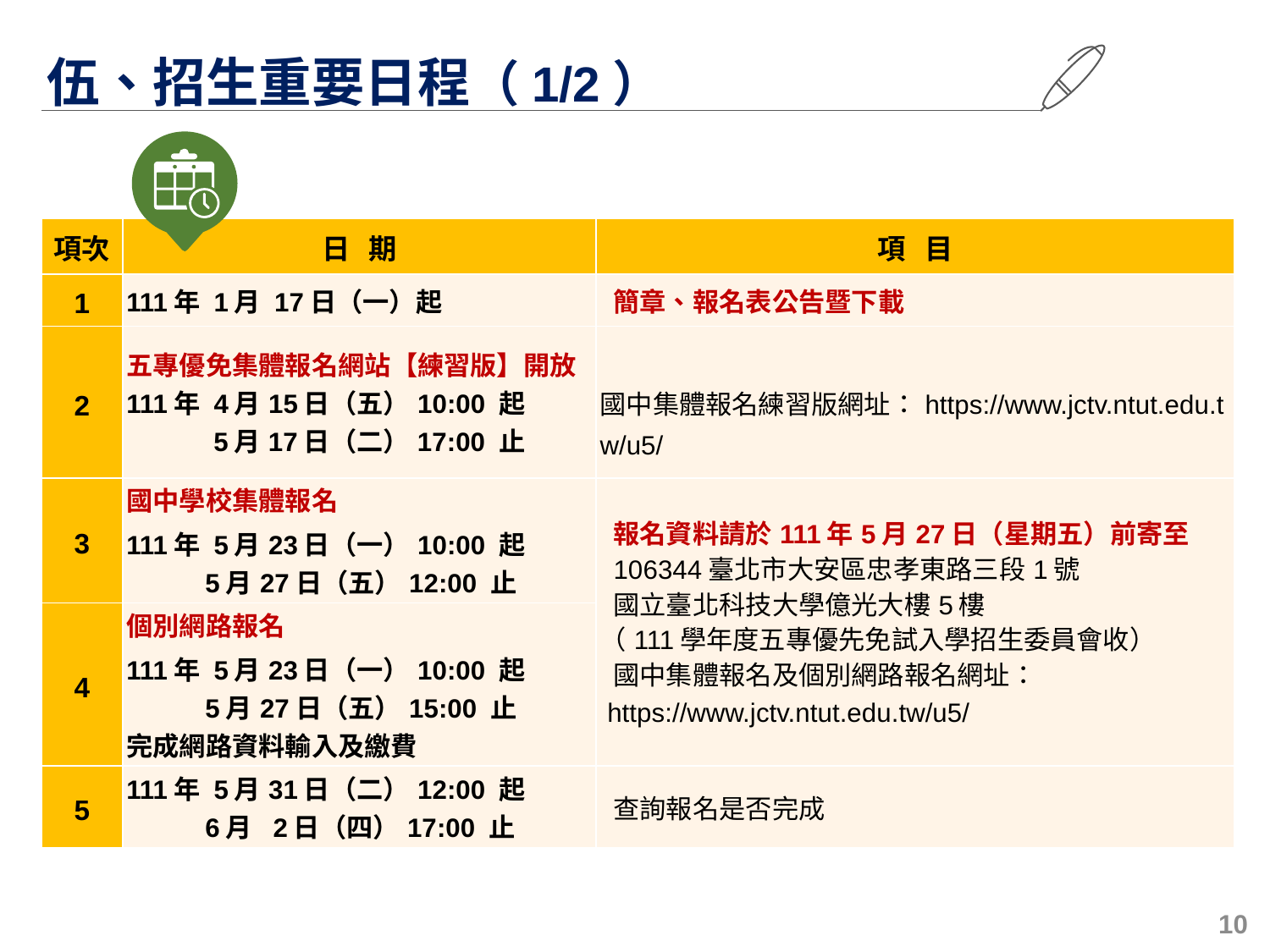

伍、招生重要日程（1/2）

| 項次 | 日 期 | 項 目 |
| --- | --- | --- |
| 1 | 111年 1月 17日（一）起 | 簡章、報名表公告暨下載 |
| 2 | 五專優免集體報名網站【練習版】開放 111年 4月15日（五）10:00 起 　　　5月17日（二）17:00 止 | 國中集體報名練習版網址：https://www.jctv.ntut.edu.tw/u5/ |
| 3 | 國中學校集體報名 111年 5月23日（一）10:00 起 5月27日（五）12:00 止 | 報名資料請於111年5月27日（星期五）前寄至 106344臺北市大安區忠孝東路三段1號 國立臺北科技大學億光大樓5樓 （111學年度五專優先免試入學招生委員會收） 國中集體報名及個別網路報名網址： https://www.jctv.ntut.edu.tw/u5/ |
| 4 | 個別網路報名 111年 5月23日（一）10:00 起 5月27日（五）15:00 止 完成網路資料輸入及繳費 |  |
| 5 | 111年 5月31日（二）12:00 起 6月 2日（四）17:00 止 | 查詢報名是否完成 |
10